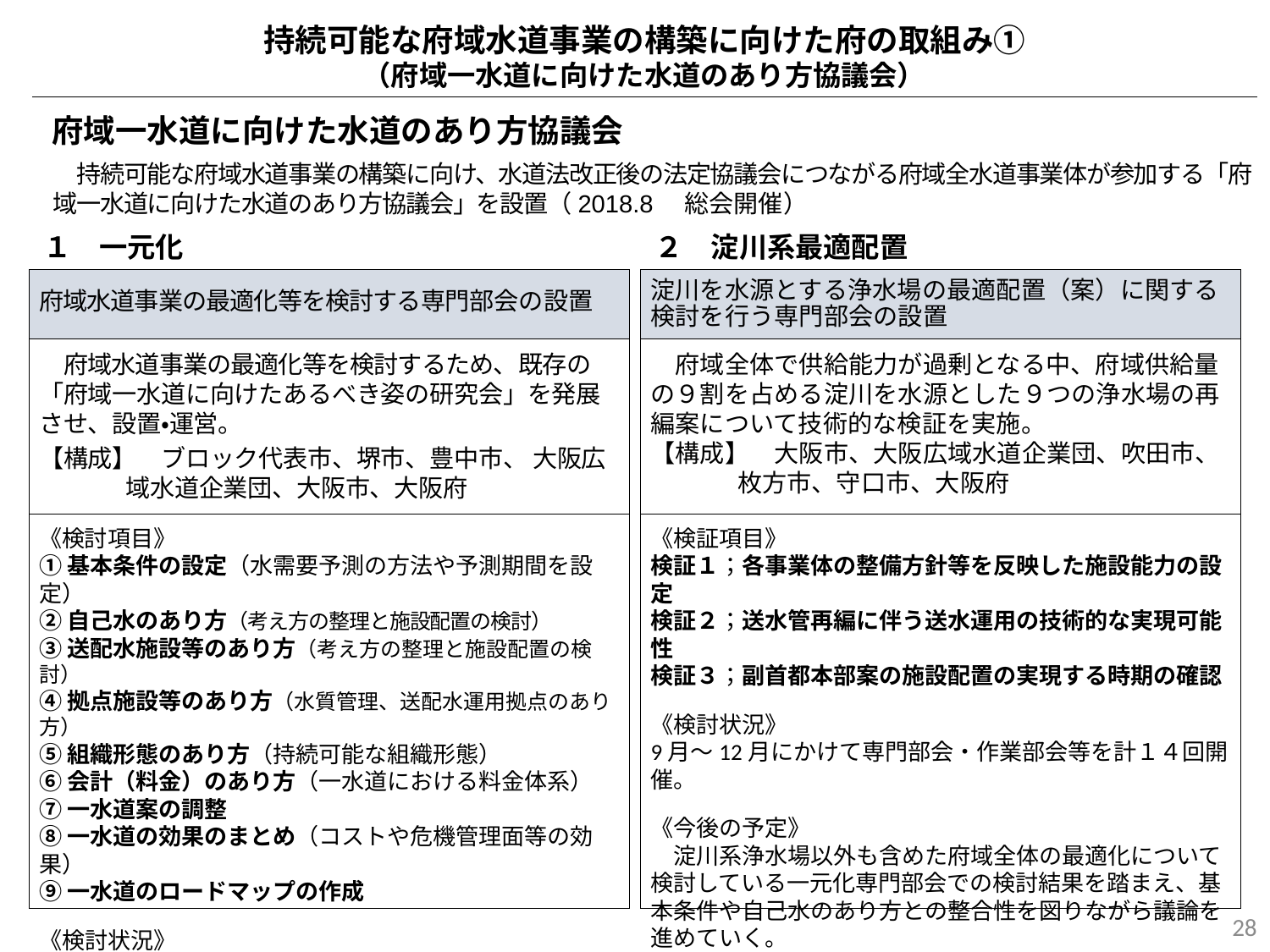

持続可能な府域水道事業の構築に向けた府の取組み①
（府域一水道に向けた水道のあり方協議会）
府域一水道に向けた水道のあり方協議会
　持続可能な府域水道事業の構築に向け、水道法改正後の法定協議会につながる府域全水道事業体が参加する「府域一水道に向けた水道のあり方協議会」を設置（2018.8　総会開催）
１　一元化
２　淀川系最適配置
府域水道事業の最適化等を検討する専門部会の設置
　府域水道事業の最適化等を検討するため、既存の「府域一水道に向けたあるべき姿の研究会」を発展させ、設置・運営。
【構成】　ブロック代表市、堺市、豊中市、 大阪広域水道企業団、大阪市、大阪府
《検討項目》
①基本条件の設定（水需要予測の方法や予測期間を設定）
②自己水のあり方（考え方の整理と施設配置の検討）
③送配水施設等のあり方（考え方の整理と施設配置の検討）
④拠点施設等のあり方（水質管理、送配水運用拠点のあり方）
⑤組織形態のあり方（持続可能な組織形態）
⑥会計（料金）のあり方（一水道における料金体系）
⑦一水道案の調整
⑧一水道の効果のまとめ（コストや危機管理面等の効果）
⑨一水道のロードマップの作成

《検討状況》
9月～12月にかけて専門部会・作業部会等を計４回開催。
①～③；検討に着手
淀川を水源とする浄水場の最適配置（案）に関する検討を行う専門部会の設置
　府域全体で供給能力が過剰となる中、府域供給量の９割を占める淀川を水源とした９つの浄水場の再編案について技術的な検証を実施。
【構成】　大阪市、大阪広域水道企業団、吹田市、枚方市、守口市、大阪府
《検証項目》
検証１；各事業体の整備方針等を反映した施設能力の設定
検証２；送水管再編に伴う送水運用の技術的な実現可能性
検証３；副首都本部案の施設配置の実現する時期の確認

《検討状況》
9月～12月にかけて専門部会・作業部会等を計１４回開催。

《今後の予定》
　淀川系浄水場以外も含めた府域全体の最適化について検討している一元化専門部会での検討結果を踏まえ、基本条件や自己水のあり方との整合性を図りながら議論を進めていく。
28